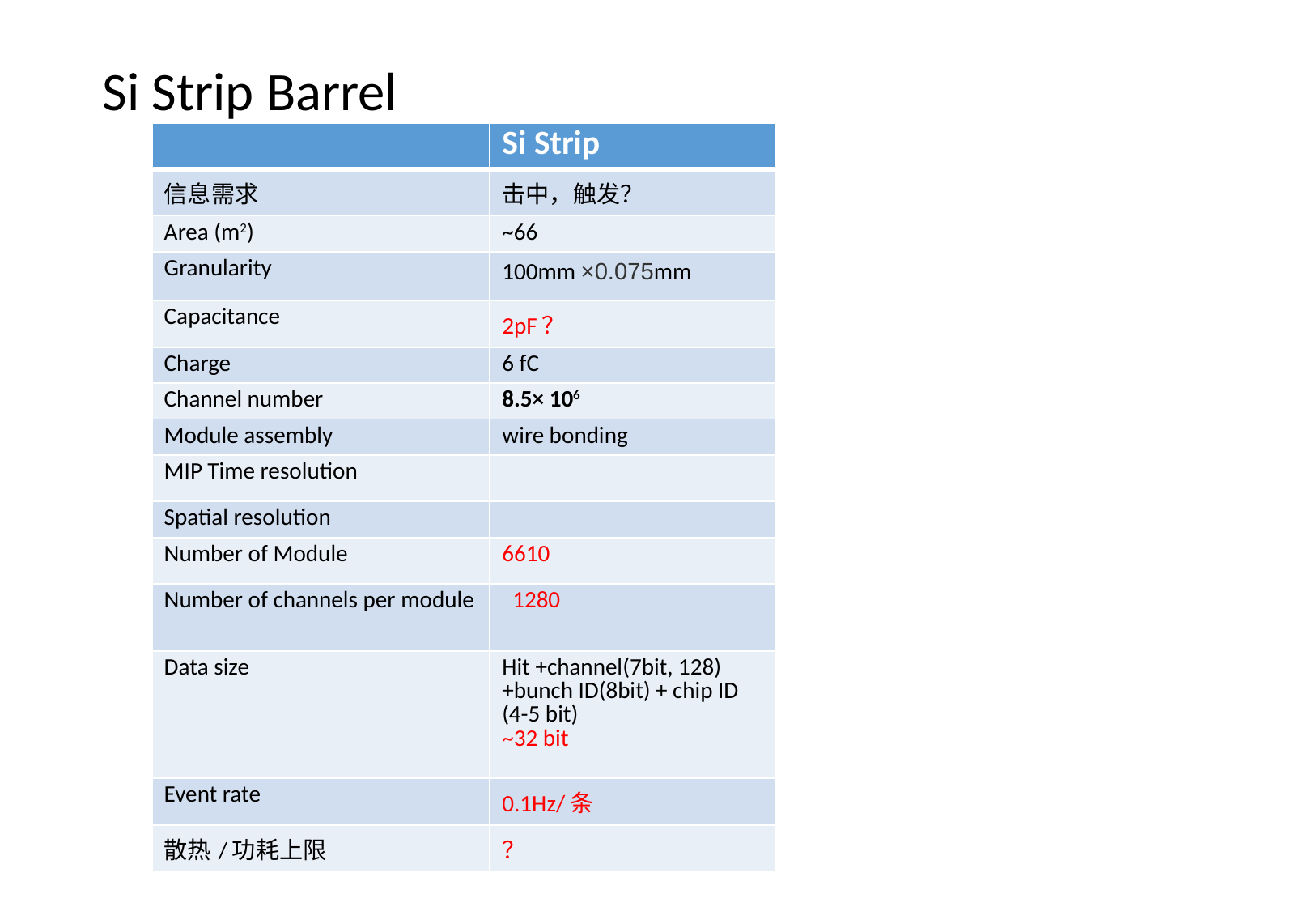

# Si Strip Barrel
|  | Si Strip |
| --- | --- |
| 信息需求 | 击中，触发？ |
| Area (m2) | ~66 |
| Granularity | 100mm ×0.075mm |
| Capacitance | 2pF？ |
| Charge | 6 fC |
| Channel number | 8.5× 106 |
| Module assembly | wire bonding |
| MIP Time resolution |  |
| Spatial resolution |  |
| Number of Module | 6610 |
| Number of channels per module | 1280 |
| Data size | Hit +channel(7bit, 128) +bunch ID(8bit) + chip ID (4-5 bit) ~32 bit |
| Event rate | 0.1Hz/条 |
| 散热/功耗上限 | ？ |